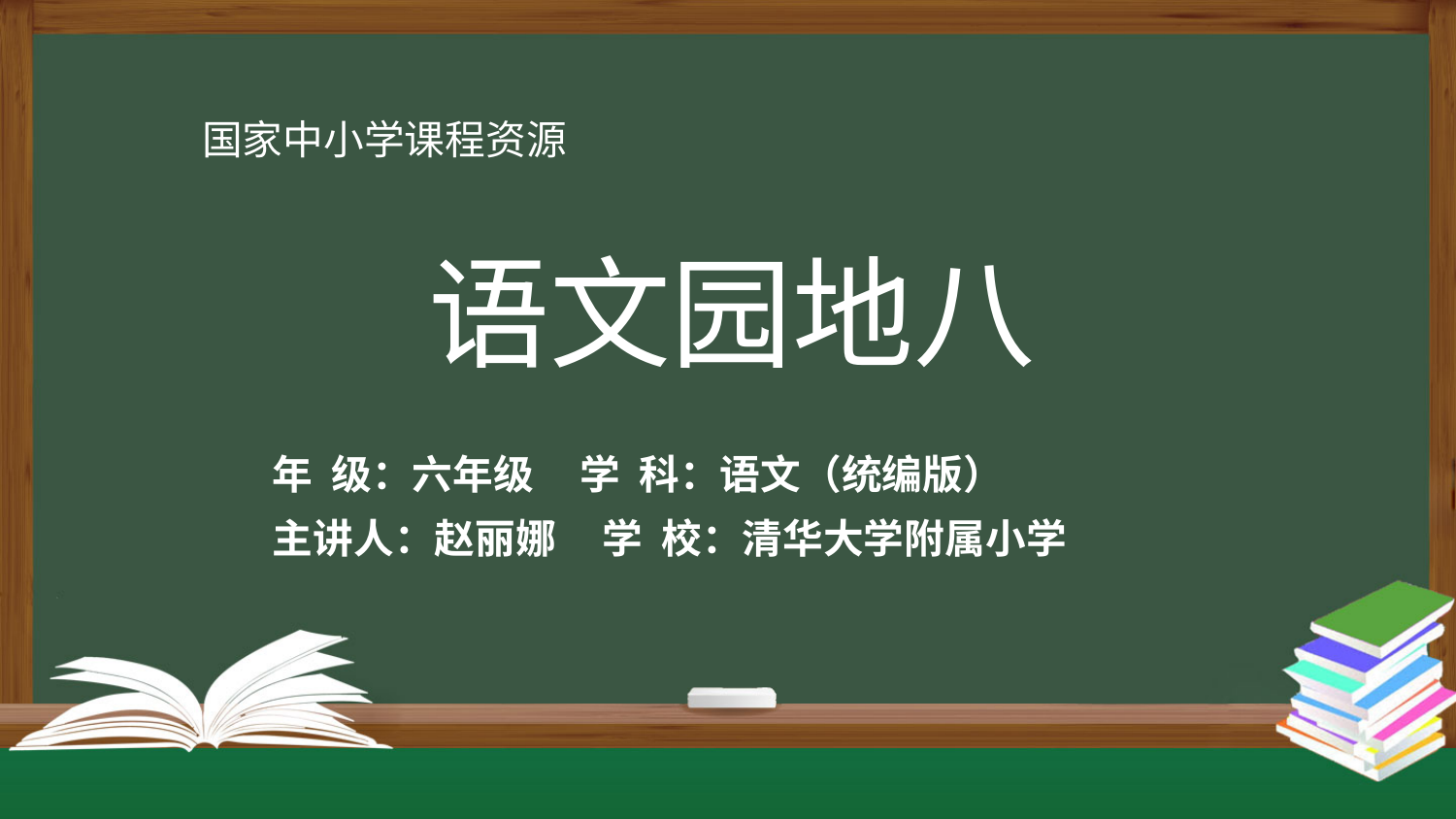

国家中小学课程资源
# 语文园地八
年  级：六年级     学  科：语文（统编版）
主讲人：赵丽娜     学  校：清华大学附属小学